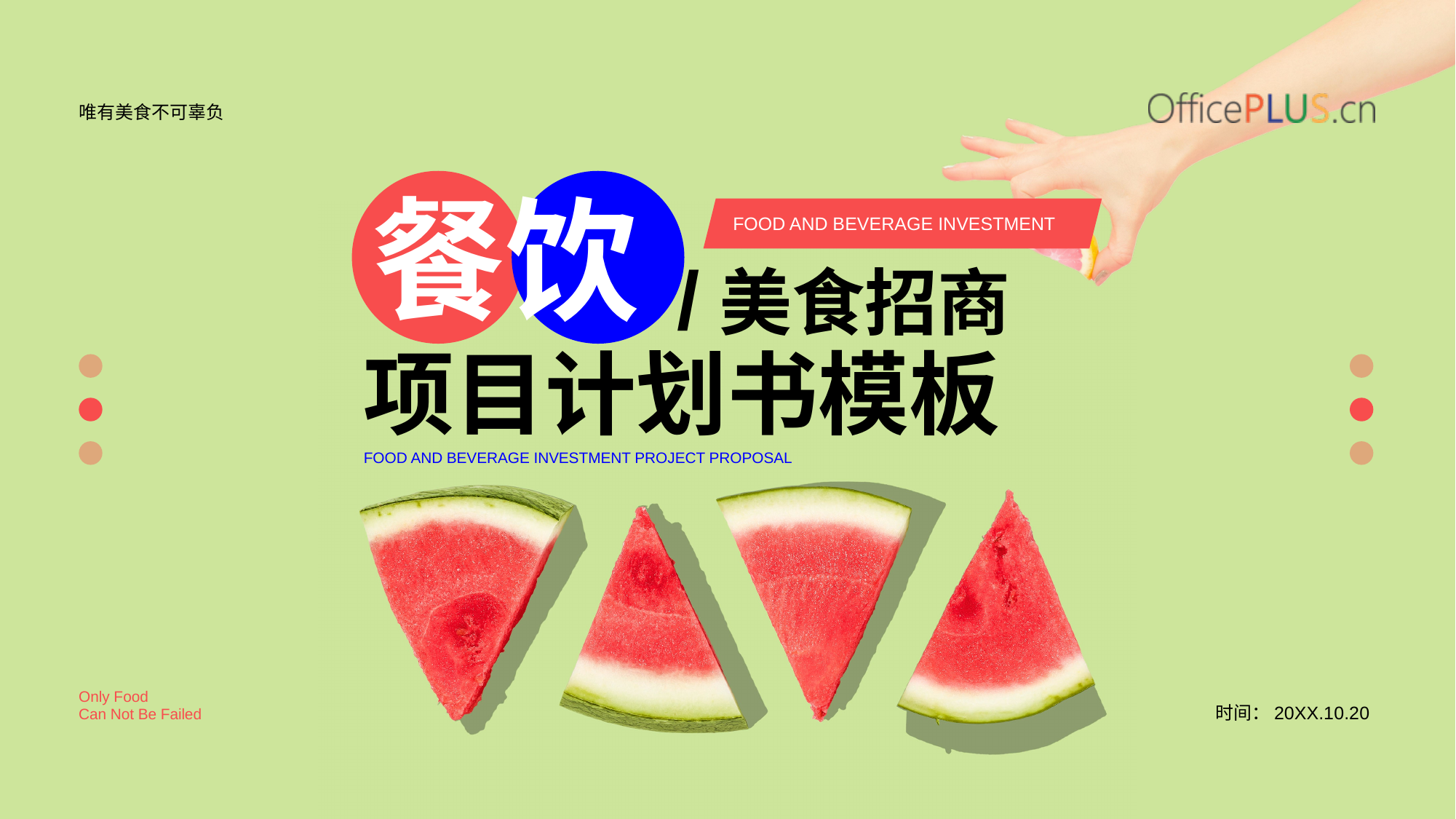

唯有美食不可辜负

餐饮

FOOD AND BEVERAGE INVESTMENT
/美食招商
项目计划书模板

FOOD AND BEVERAGE INVESTMENT PROJECT PROPOSAL
Only Food
Can Not Be Failed
时间：20XX.10.20